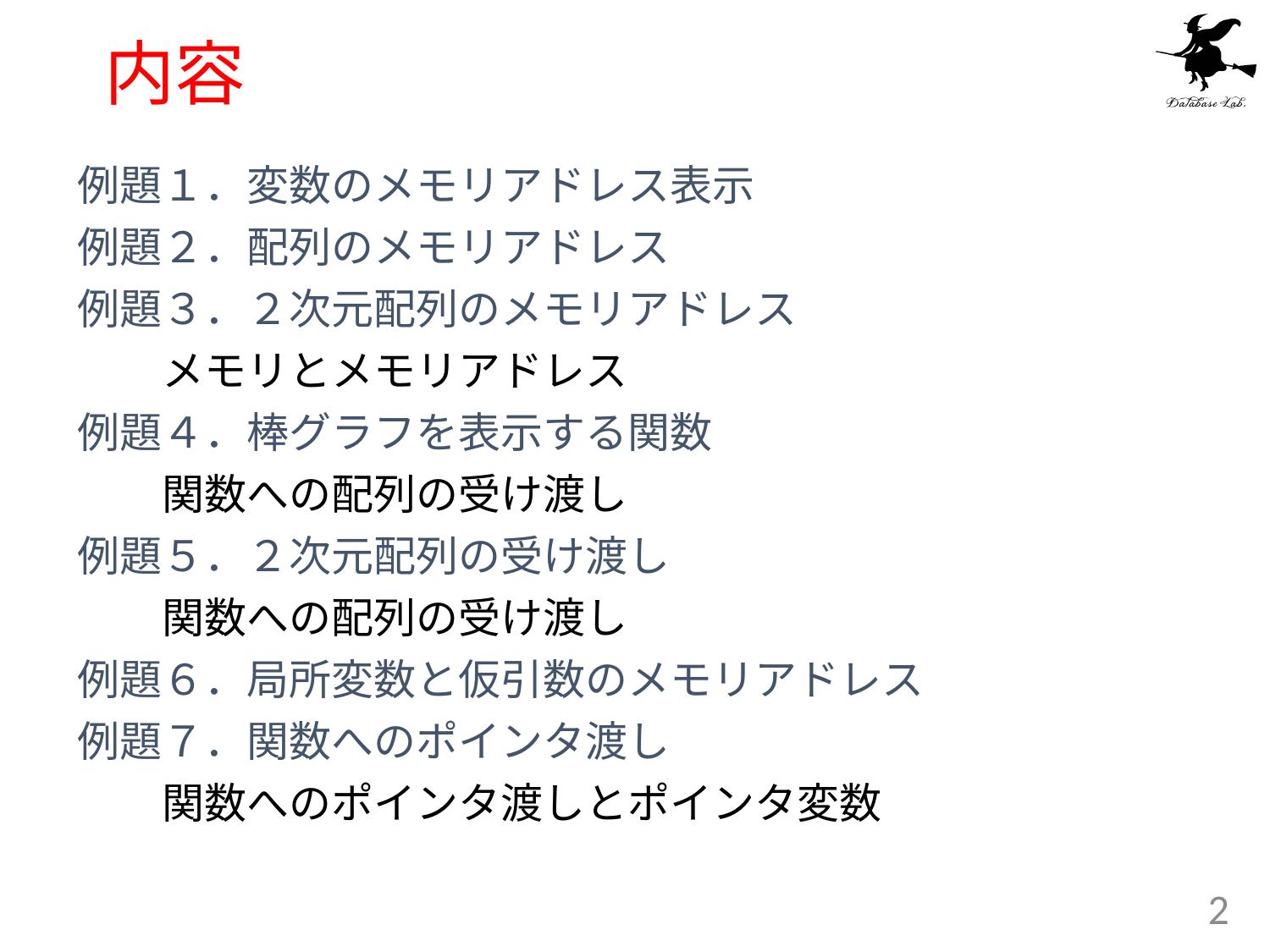

# 内容
例題１．変数のメモリアドレス表示
例題２．配列のメモリアドレス
例題３．２次元配列のメモリアドレス
	メモリとメモリアドレス
例題４．棒グラフを表示する関数
	関数への配列の受け渡し
例題５．２次元配列の受け渡し
	関数への配列の受け渡し
例題６．局所変数と仮引数のメモリアドレス
例題７．関数へのポインタ渡し
	関数へのポインタ渡しとポインタ変数
2